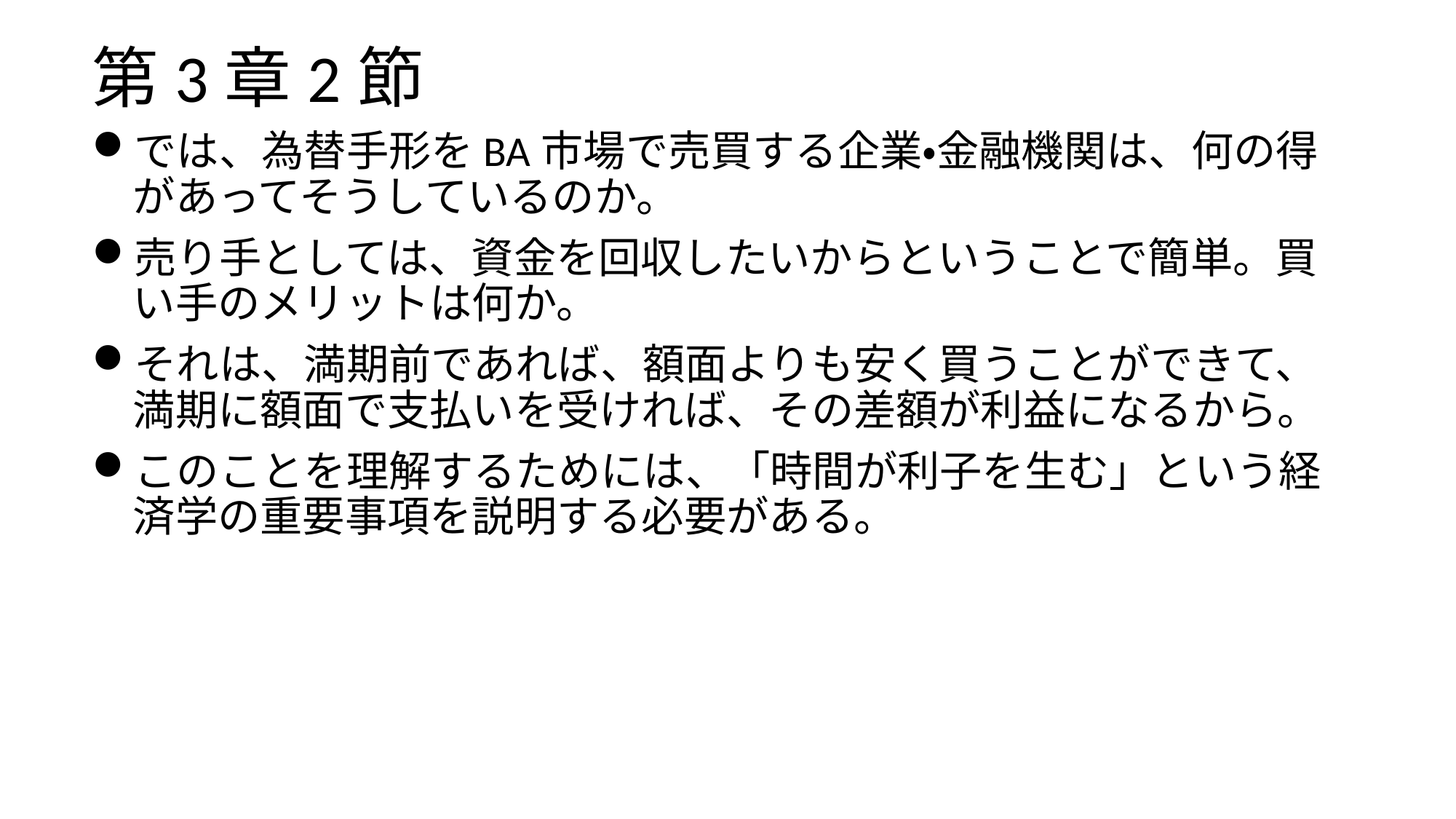

# 第3章2節
では、為替手形をBA市場で売買する企業・金融機関は、何の得があってそうしているのか。
売り手としては、資金を回収したいからということで簡単。買い手のメリットは何か。
それは、満期前であれば、額面よりも安く買うことができて、満期に額面で支払いを受ければ、その差額が利益になるから。
このことを理解するためには、「時間が利子を生む」という経済学の重要事項を説明する必要がある。